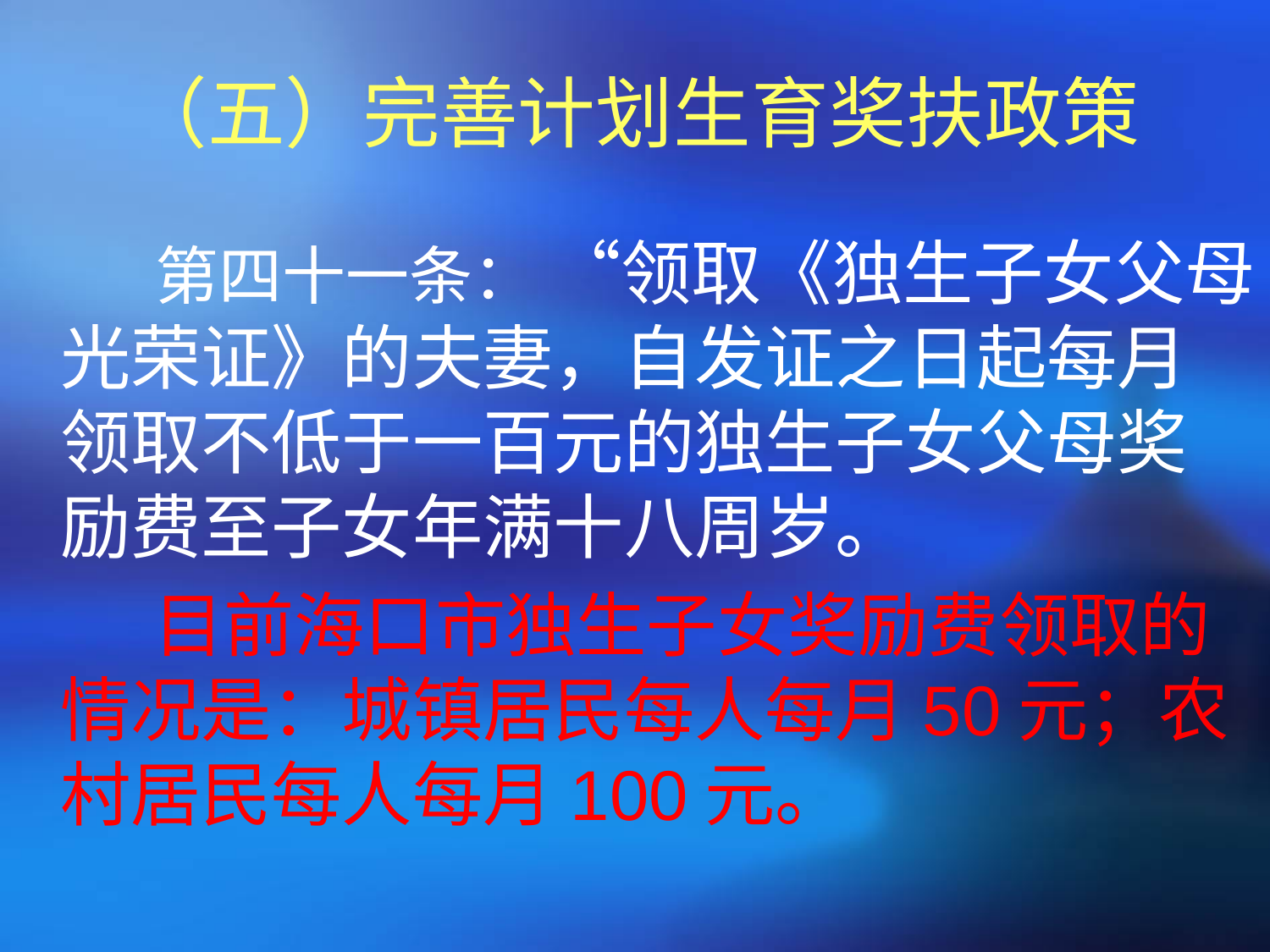

# （五）完善计划生育奖扶政策
         第四十一条： “领取《独生子女父母光荣证》的夫妻，自发证之日起每月领取不低于一百元的独生子女父母奖励费至子女年满十八周岁。
　　目前海口市独生子女奖励费领取的情况是：城镇居民每人每月50元；农村居民每人每月100元。